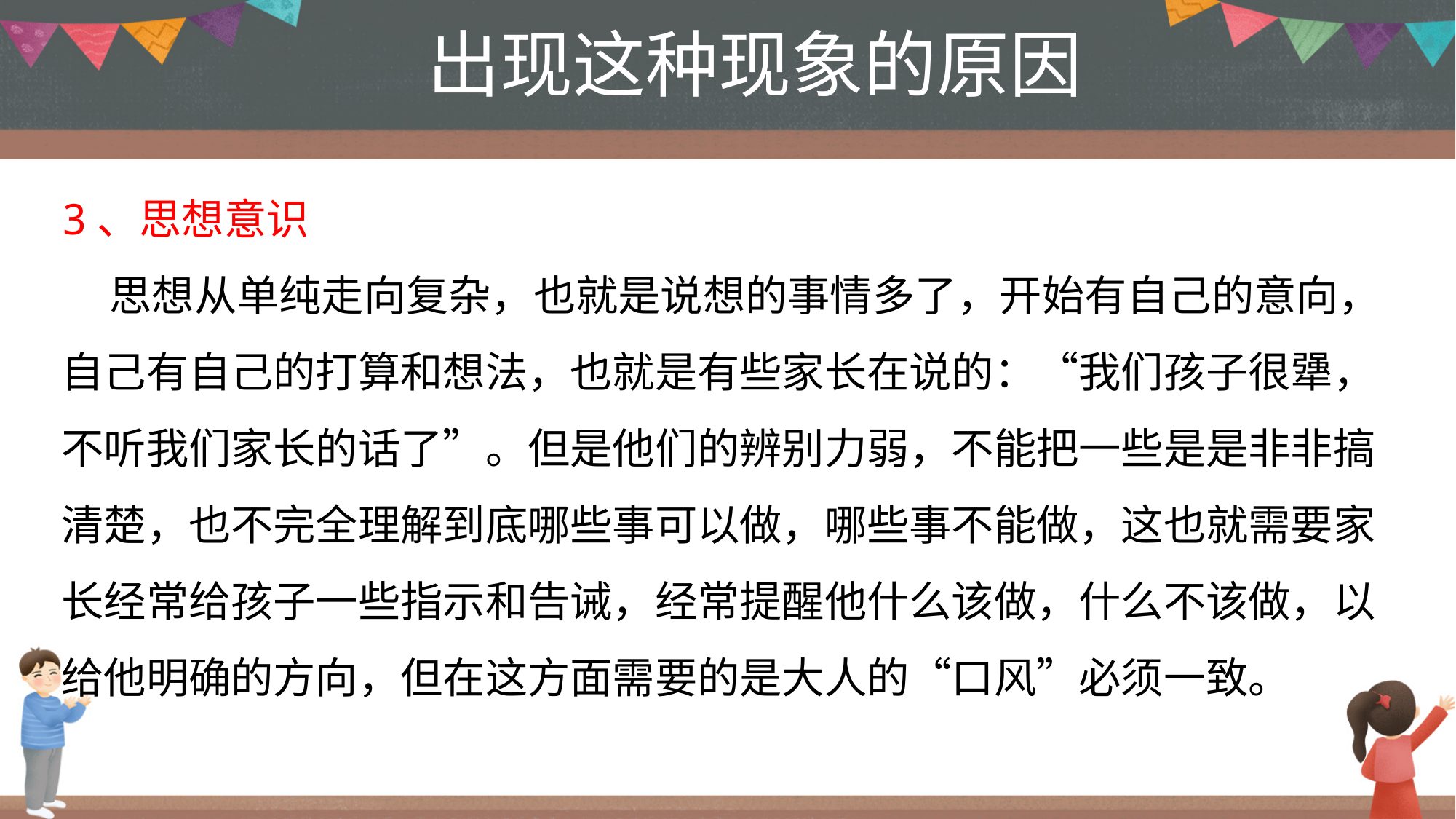

出现这种现象的原因
3、思想意识
    思想从单纯走向复杂，也就是说想的事情多了，开始有自己的意向，自己有自己的打算和想法，也就是有些家长在说的：“我们孩子很犟，不听我们家长的话了”。但是他们的辨别力弱，不能把一些是是非非搞清楚，也不完全理解到底哪些事可以做，哪些事不能做，这也就需要家长经常给孩子一些指示和告诫，经常提醒他什么该做，什么不该做，以给他明确的方向，但在这方面需要的是大人的“口风”必须一致。